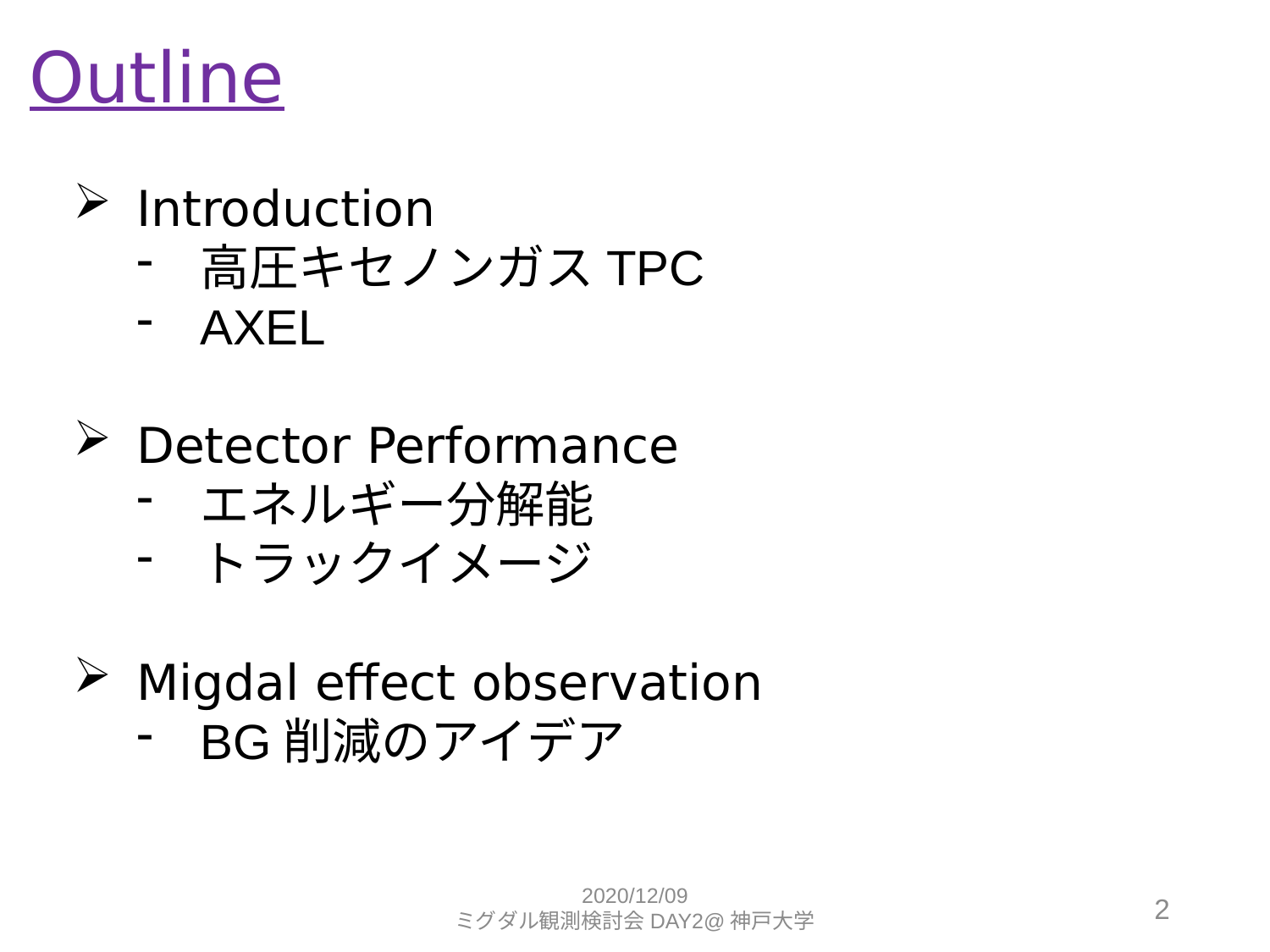

Outline
Introduction
高圧キセノンガスTPC
AXEL

Detector Performance
エネルギー分解能
トラックイメージ

Migdal effect observation
BG削減のアイデア
2020/12/09
ミグダル観測検討会DAY2@神戸大学
2